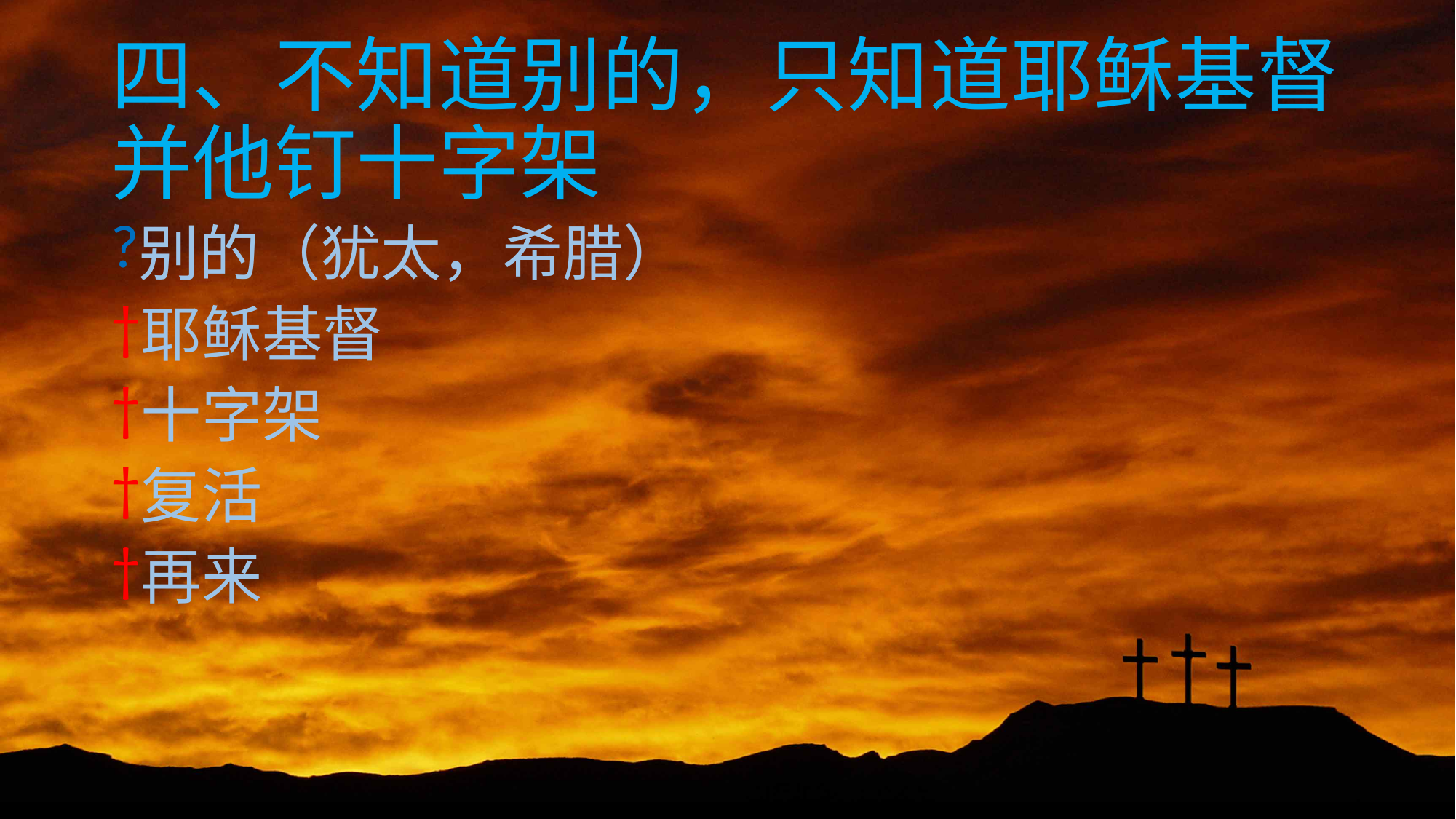

# 四、不知道别的，只知道耶稣基督并他钉十字架
别的（犹太，希腊）
耶稣基督
十字架
复活
再来